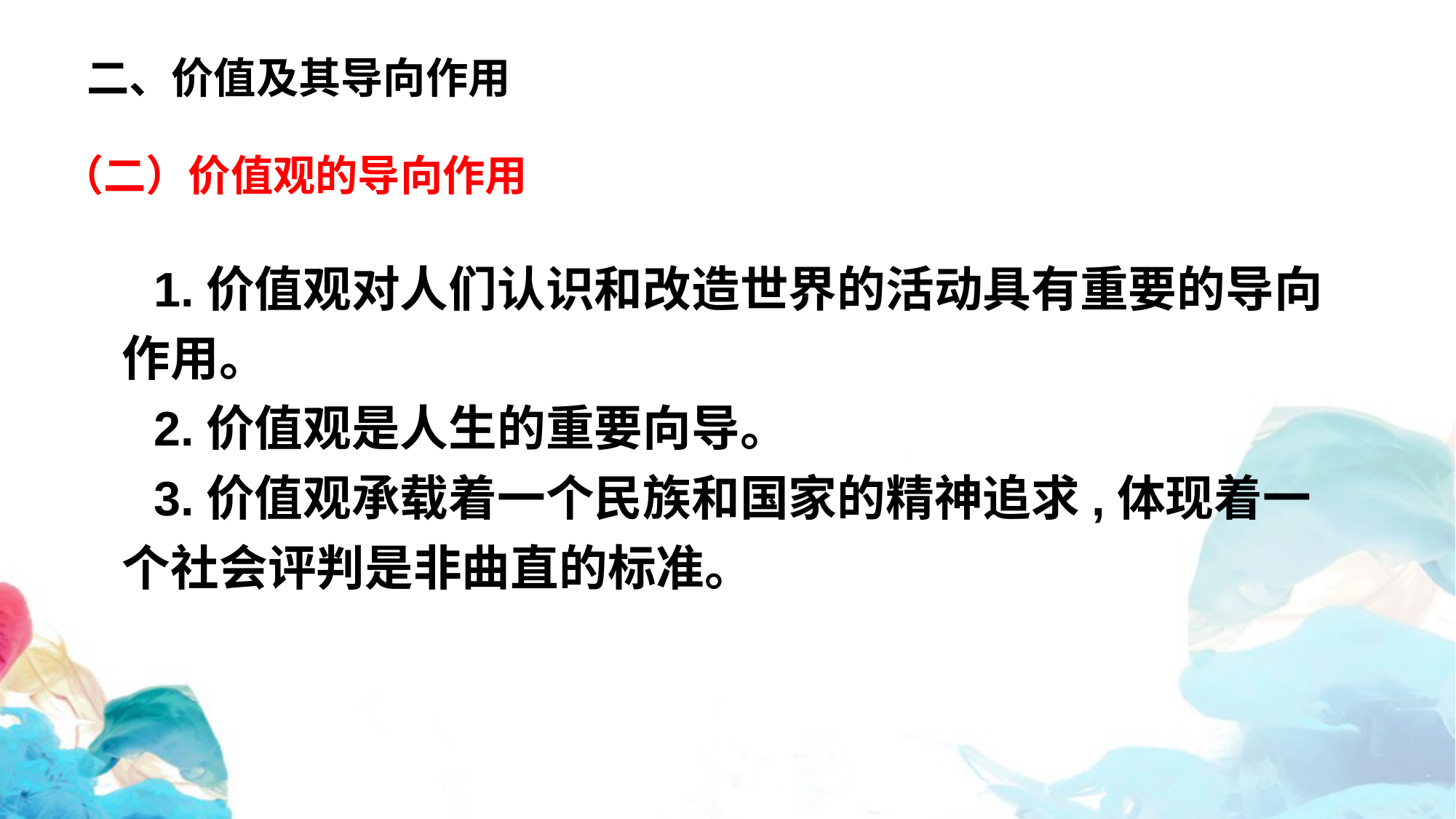

二、价值及其导向作用
（二）价值观的导向作用
1.价值观对人们认识和改造世界的活动具有重要的导向作用。
2.价值观是人生的重要向导。
3.价值观承载着一个民族和国家的精神追求,体现着一个社会评判是非曲直的标准。